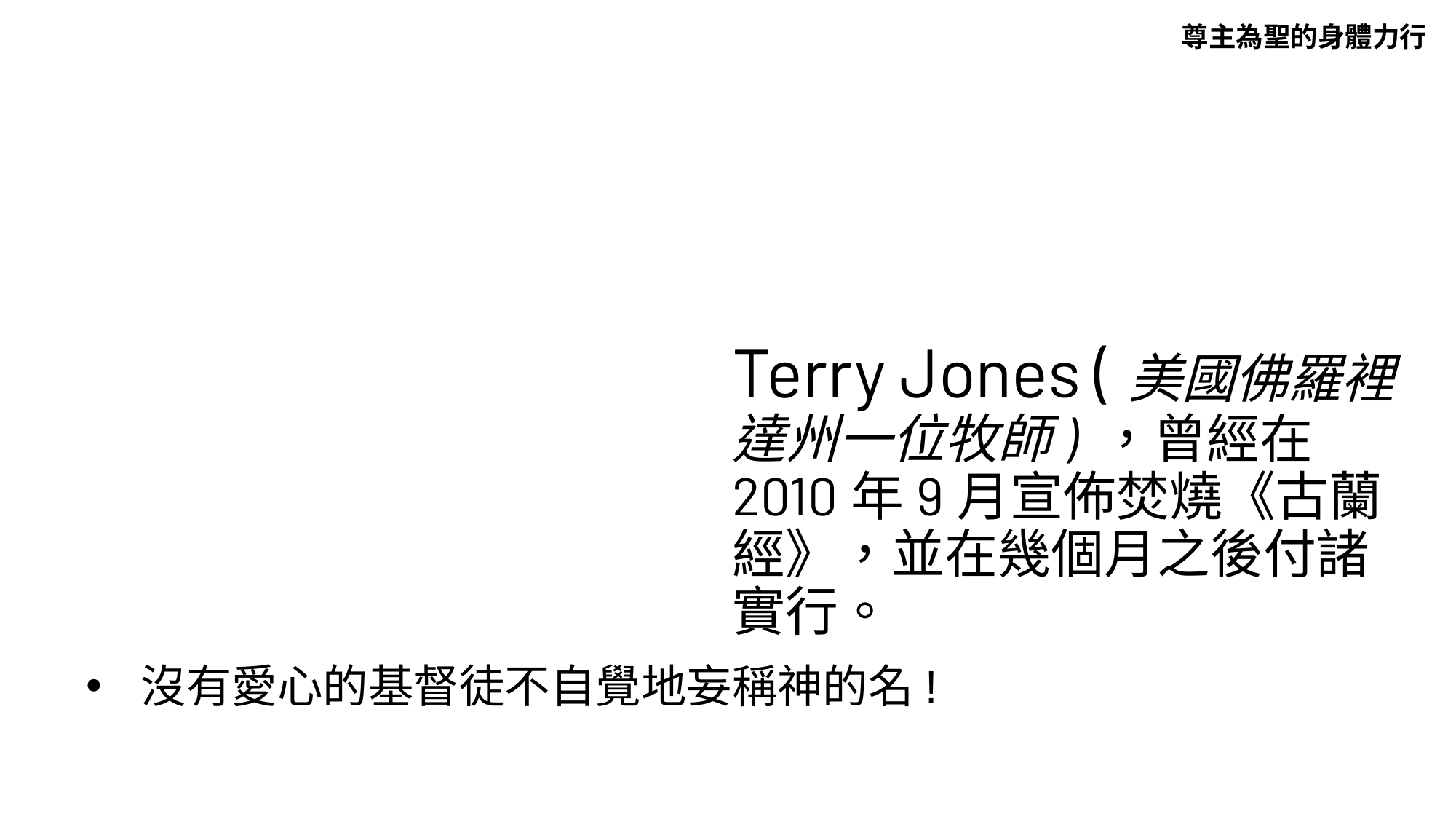

尊主為聖的身體力行
Terry Jones (美國佛羅裡達州一位牧師) ，曾經在2010年9月宣佈焚燒《古蘭經》，並在幾個月之後付諸實行。
沒有愛心的基督徒不自覺地妄稱神的名!